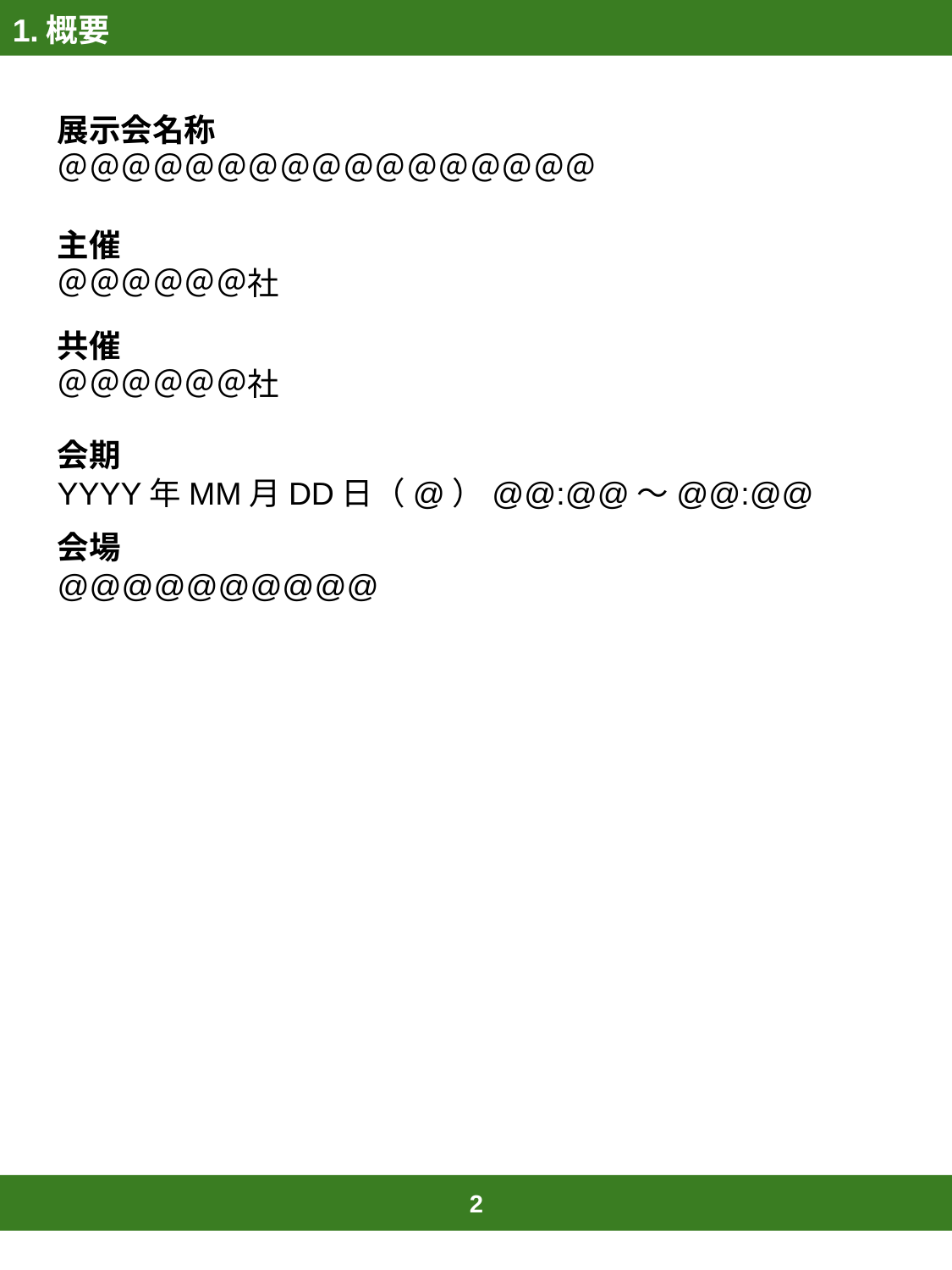

1.概要
展示会名称
＠＠＠＠＠＠＠＠＠＠＠＠＠＠＠＠＠
主催
＠＠＠＠＠＠社
共催
＠＠＠＠＠＠社
会期
YYYY年MM月DD日（@）@@:@@～@@:@@
会場
@@@@@@@@@@

2